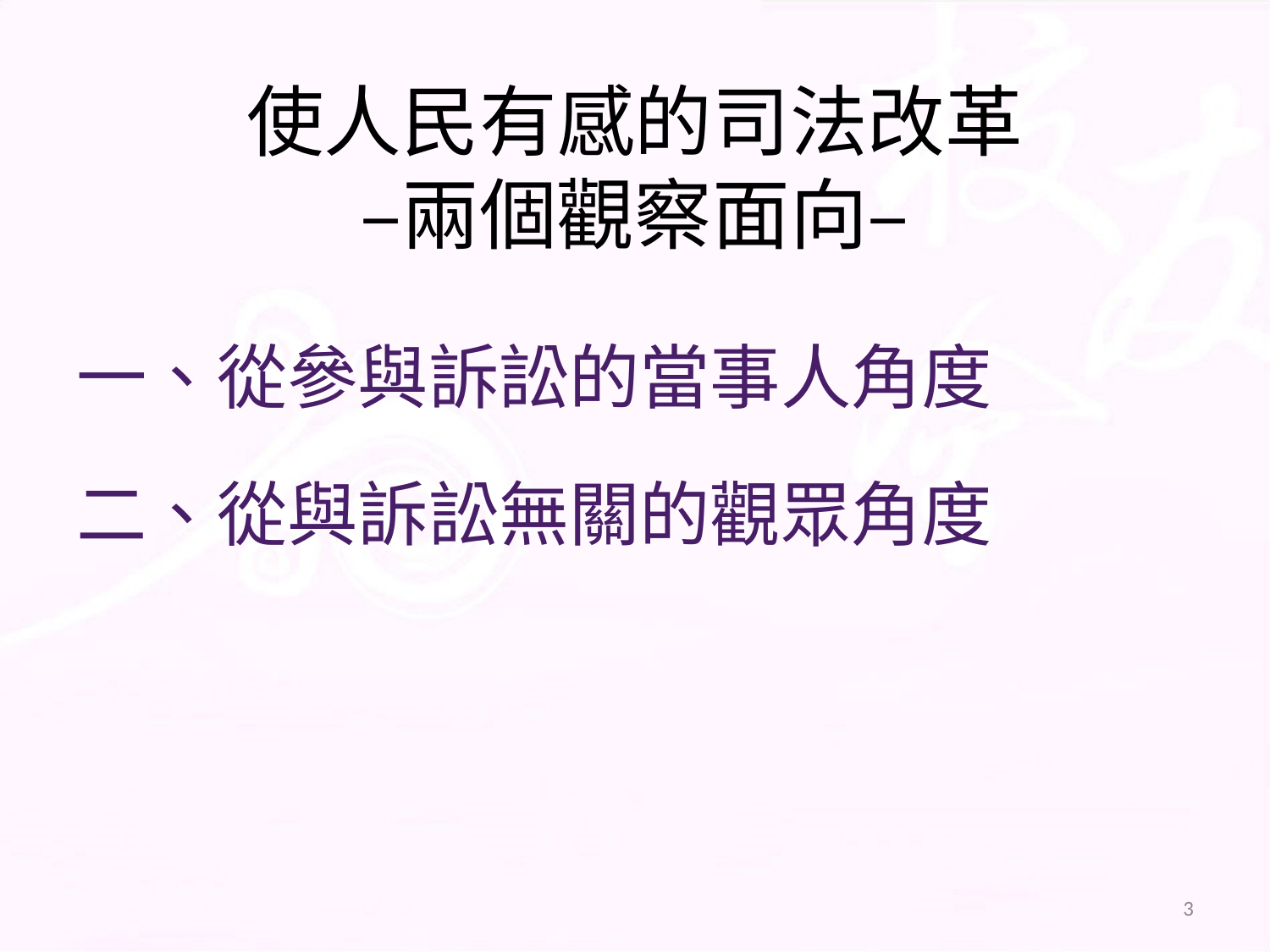

# 使人民有感的司法改革 –兩個觀察面向–
一、從參與訴訟的當事人角度
二、從與訴訟無關的觀眾角度
3